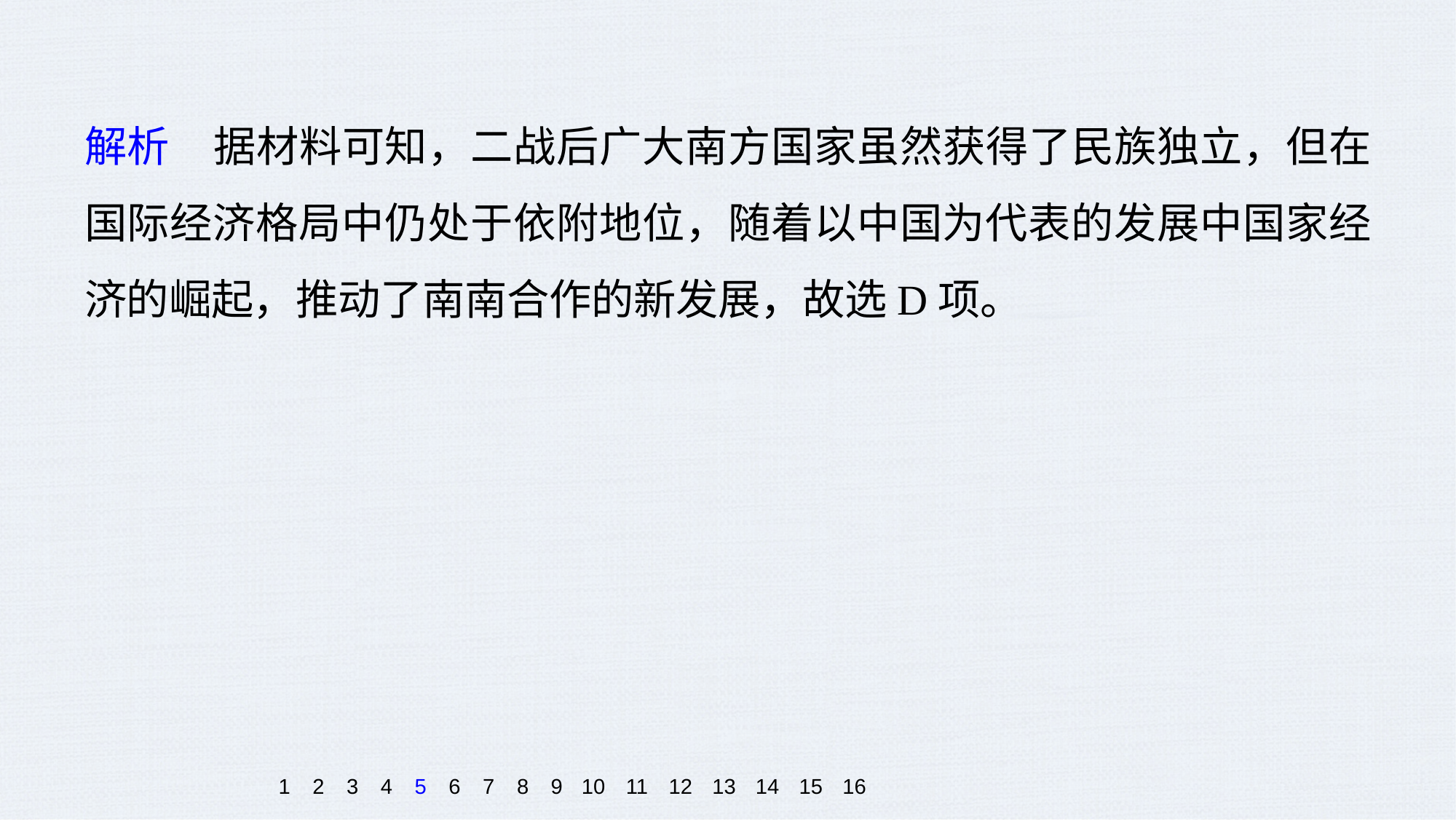

解析　据材料可知，二战后广大南方国家虽然获得了民族独立，但在国际经济格局中仍处于依附地位，随着以中国为代表的发展中国家经济的崛起，推动了南南合作的新发展，故选D项。
1
2
3
4
5
6
7
8
9
10
11
12
13
14
15
16